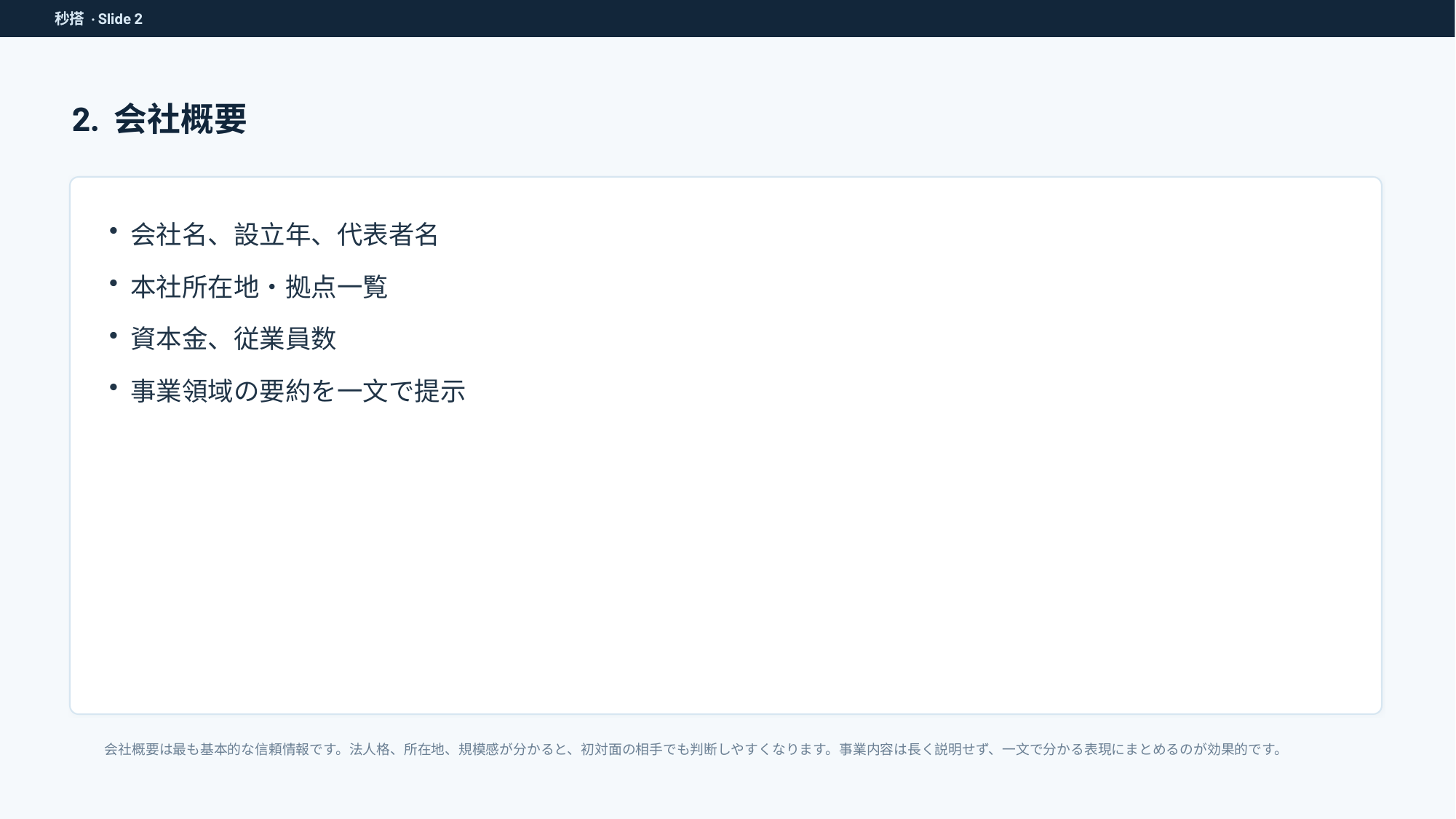

秒搭 · Slide 2
2. 会社概要

会社名、設立年、代表者名
本社所在地・拠点一覧
資本金、従業員数
事業領域の要約を一文で提示
会社概要は最も基本的な信頼情報です。法人格、所在地、規模感が分かると、初対面の相手でも判断しやすくなります。事業内容は長く説明せず、一文で分かる表現にまとめるのが効果的です。